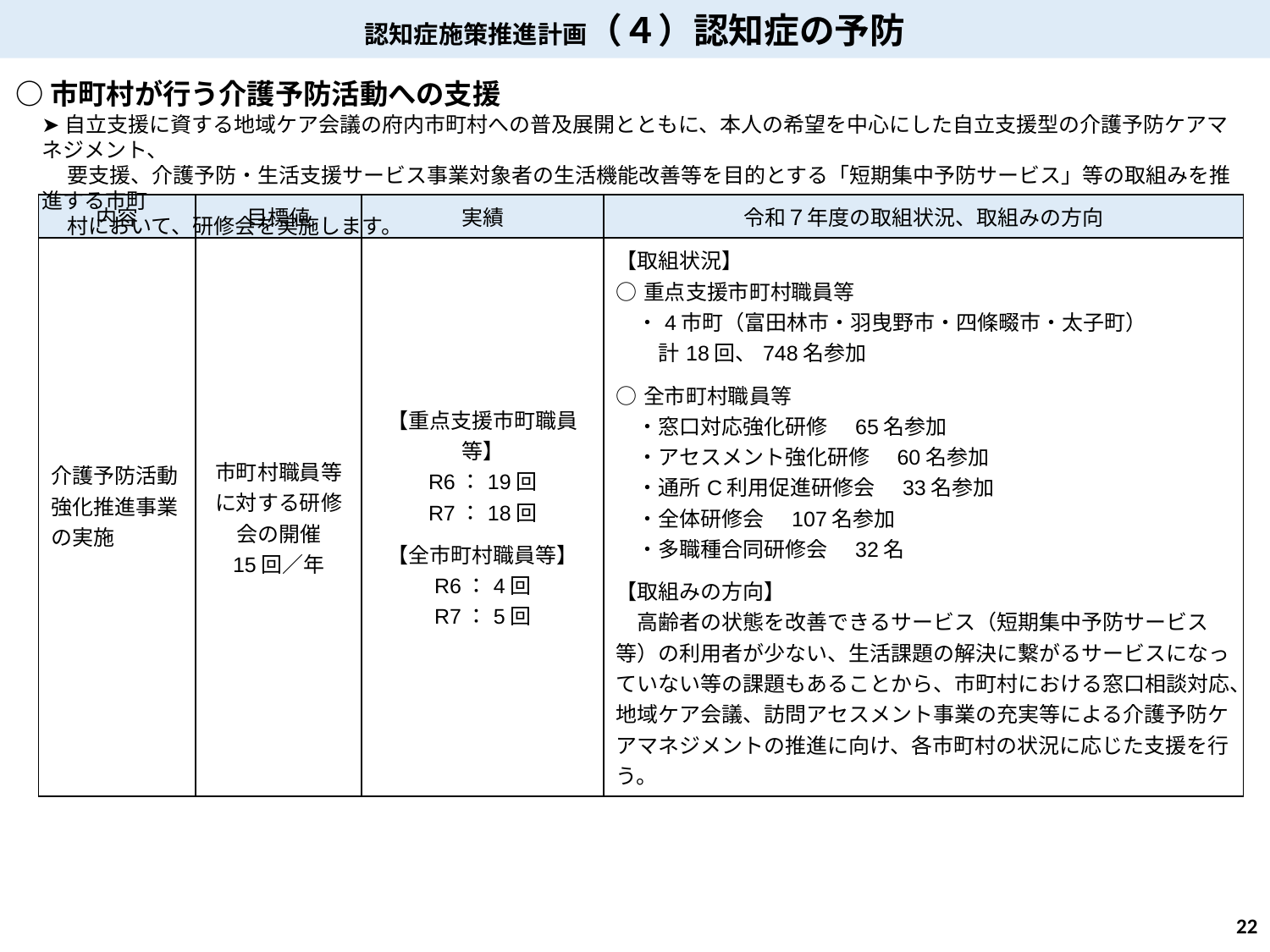

認知症施策推進計画（４）認知症の予防
○市町村が行う介護予防活動への支援
➤自立支援に資する地域ケア会議の府内市町村への普及展開とともに、本人の希望を中心にした自立支援型の介護予防ケアマネジメント、
　 要支援、介護予防・生活支援サービス事業対象者の生活機能改善等を目的とする「短期集中予防サービス」等の取組みを推進する市町
　 村において、研修会を実施します。
| 内容 | 目標値 | 実績 | 令和７年度の取組状況、取組みの方向 |
| --- | --- | --- | --- |
| 介護予防活動強化推進事業の実施 | 市町村職員等に対する研修会の開催 15回／年 | 【重点支援市町職員等】 R6：19回 R7：18回 【全市町村職員等】 R6：4回 R7：5回 | 【取組状況】 ○重点支援市町村職員等 　・4市町（富田林市・羽曳野市・四條畷市・太子町）　 　　計18回、748名参加 ○全市町村職員等 　・窓口対応強化研修　65名参加 　・アセスメント強化研修　60名参加 　・通所C利用促進研修会　33名参加 　・全体研修会　107名参加 　・多職種合同研修会　32名 【取組みの方向】 　高齢者の状態を改善できるサービス（短期集中予防サービス等）の利用者が少ない、生活課題の解決に繋がるサービスになっていない等の課題もあることから、市町村における窓口相談対応、地域ケア会議、訪問アセスメント事業の充実等による介護予防ケアマネジメントの推進に向け、各市町村の状況に応じた支援を行う。 |
22